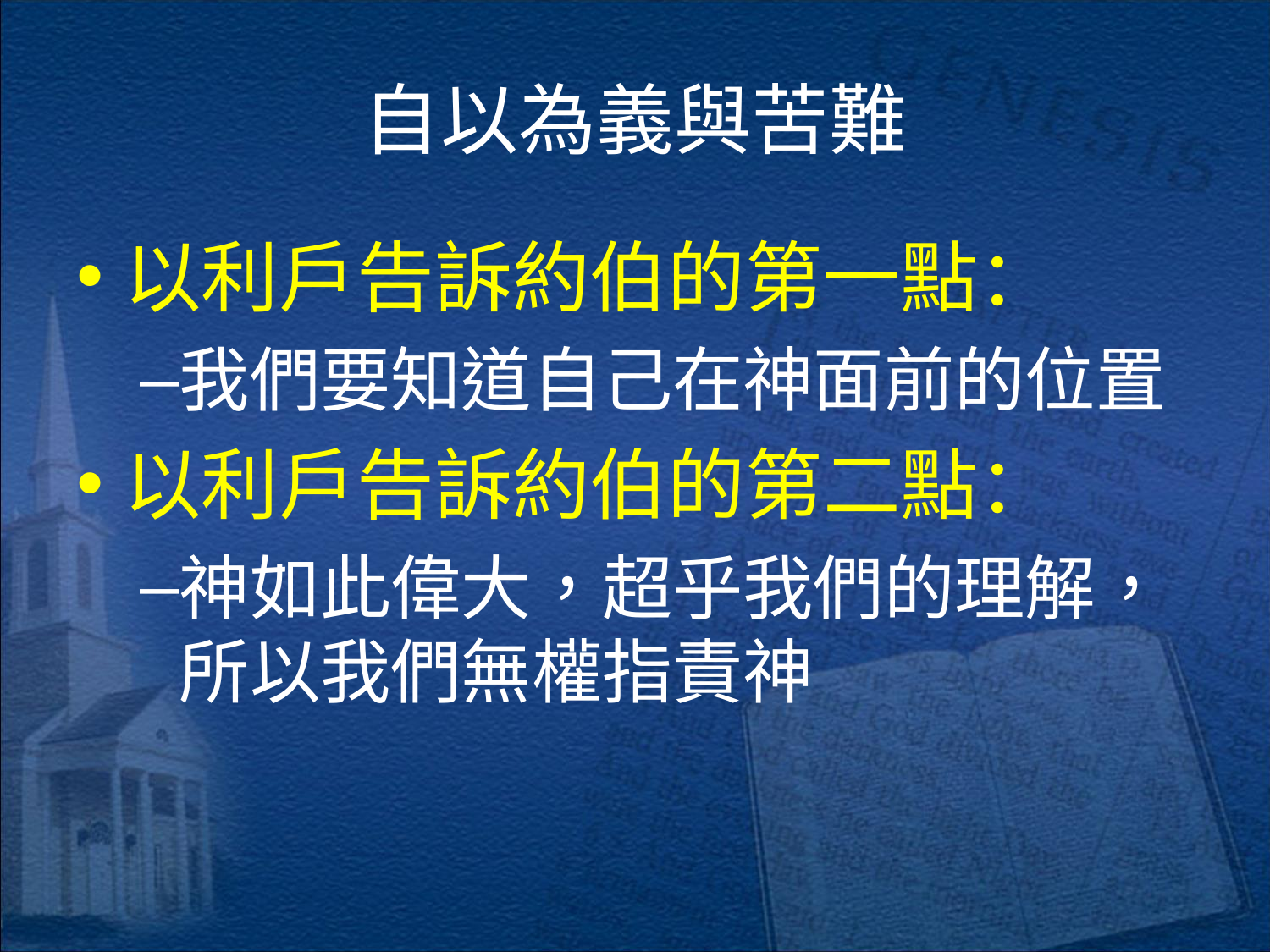

# 自以為義與苦難
以利戶告訴約伯的第一點：
我們要知道自己在神面前的位置
以利戶告訴約伯的第二點：
神如此偉大，超乎我們的理解，所以我們無權指責神